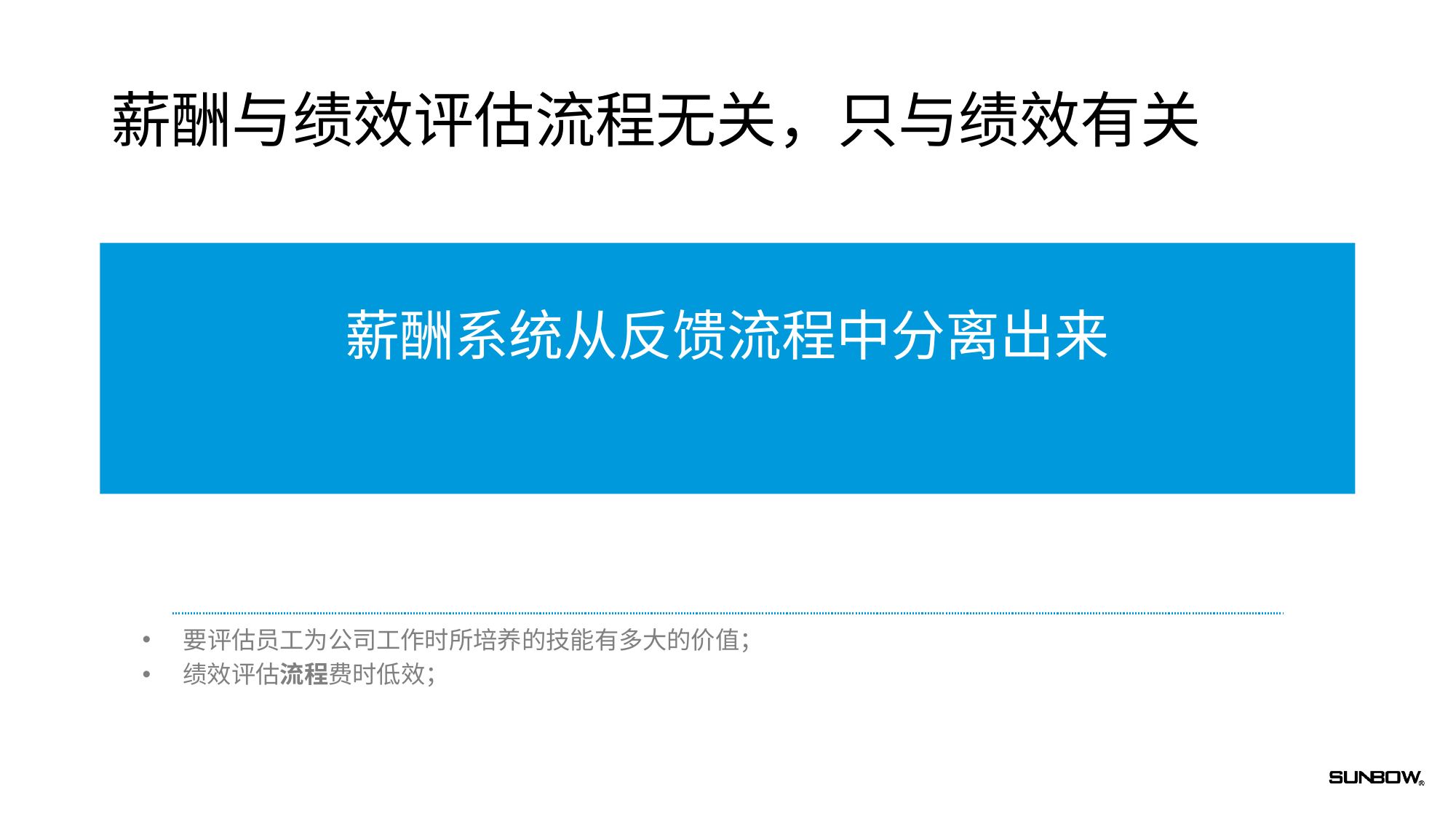

# 薪酬与绩效评估流程无关，只与绩效有关
薪酬系统从反馈流程中分离出来
要评估员工为公司工作时所培养的技能有多大的价值；
绩效评估流程费时低效；
51